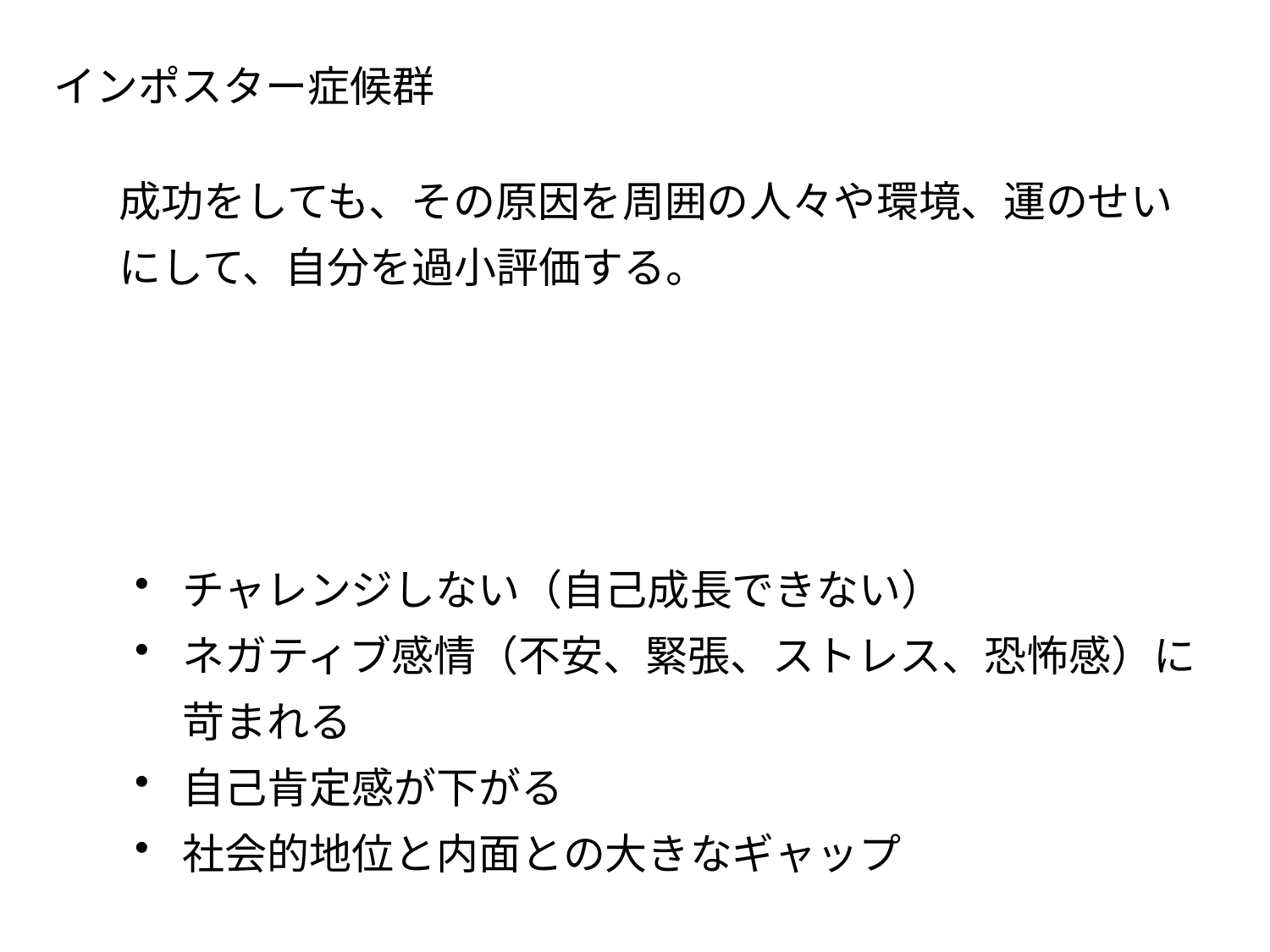

インポスター症候群
成功をしても、その原因を周囲の人々や環境、運のせいにして、自分を過小評価する。
チャレンジしない（自己成長できない）
ネガティブ感情（不安、緊張、ストレス、恐怖感）に苛まれる
自己肯定感が下がる
社会的地位と内面との大きなギャップ